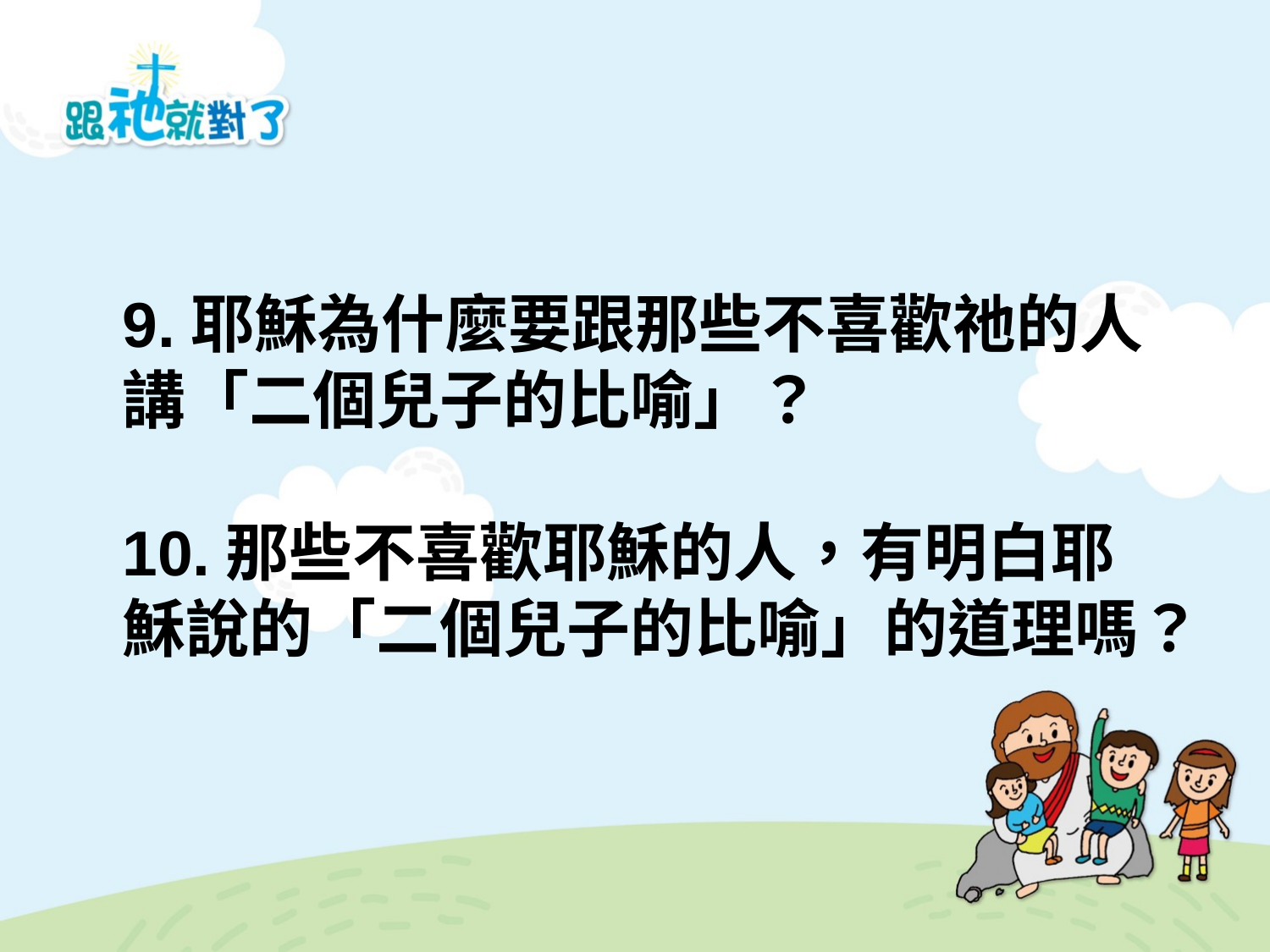

9.耶穌為什麼要跟那些不喜歡祂的人講「二個兒子的比喻」？

10.那些不喜歡耶穌的人，有明白耶穌說的「二個兒子的比喻」的道理嗎？